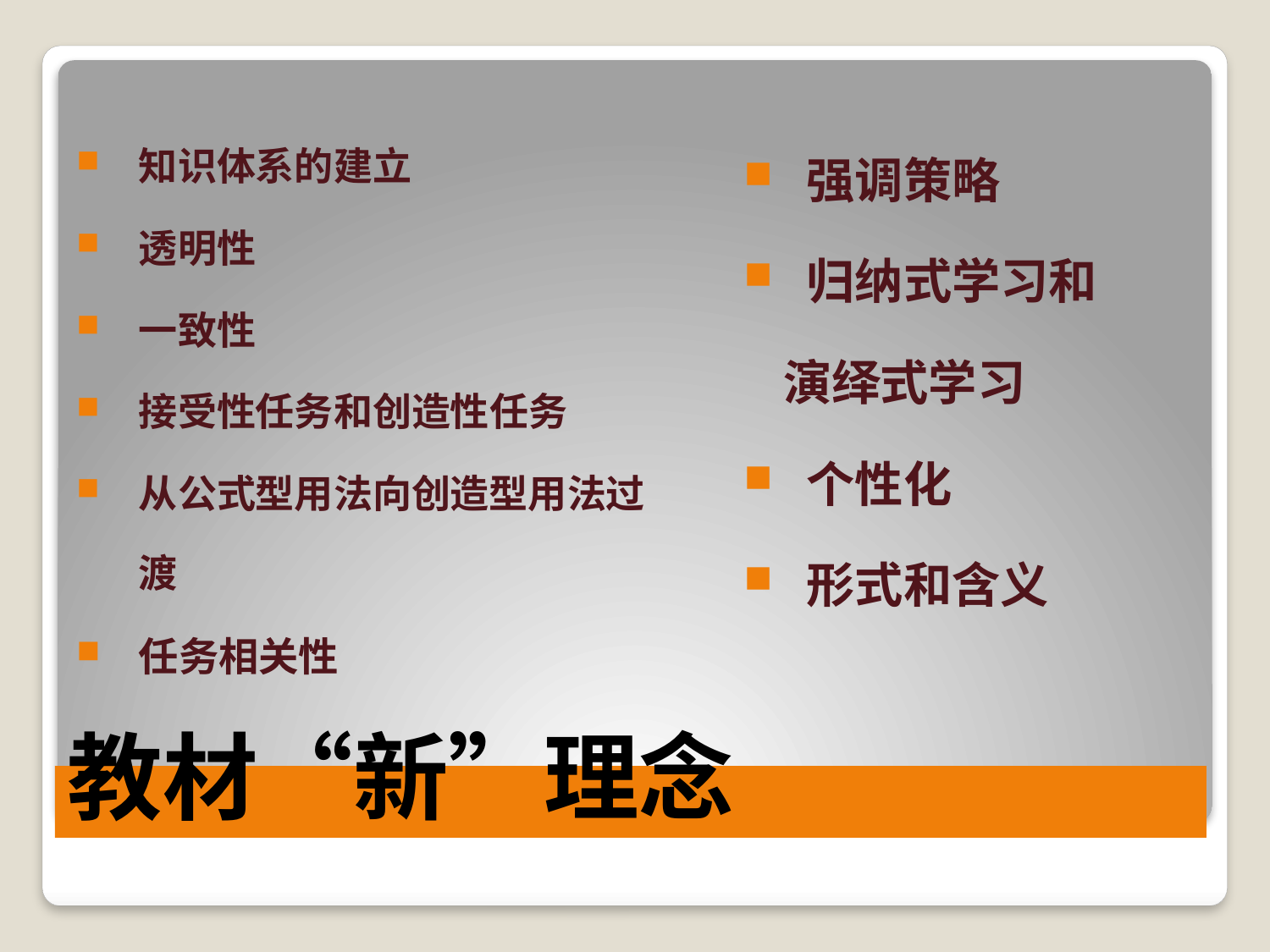

知识体系的建立
透明性
一致性
接受性任务和创造性任务
从公式型用法向创造型用法过渡
任务相关性
强调策略
归纳式学习和
   演绎式学习
个性化
形式和含义

# 教材“新”理念